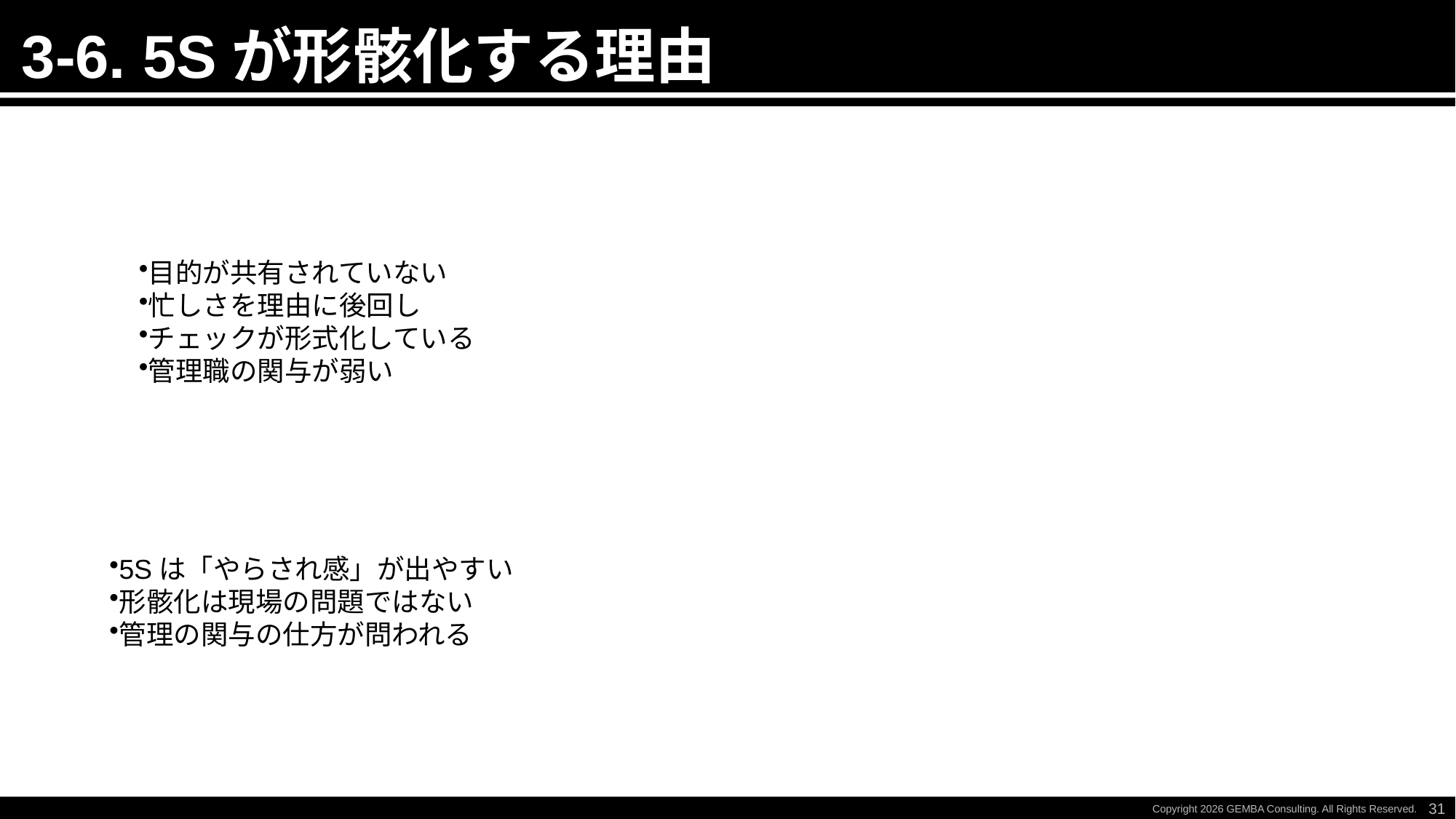

3-6. 5Sが形骸化する理由
目的が共有されていない
忙しさを理由に後回し
チェックが形式化している
管理職の関与が弱い
5Sは「やらされ感」が出やすい
形骸化は現場の問題ではない
管理の関与の仕方が問われる
31